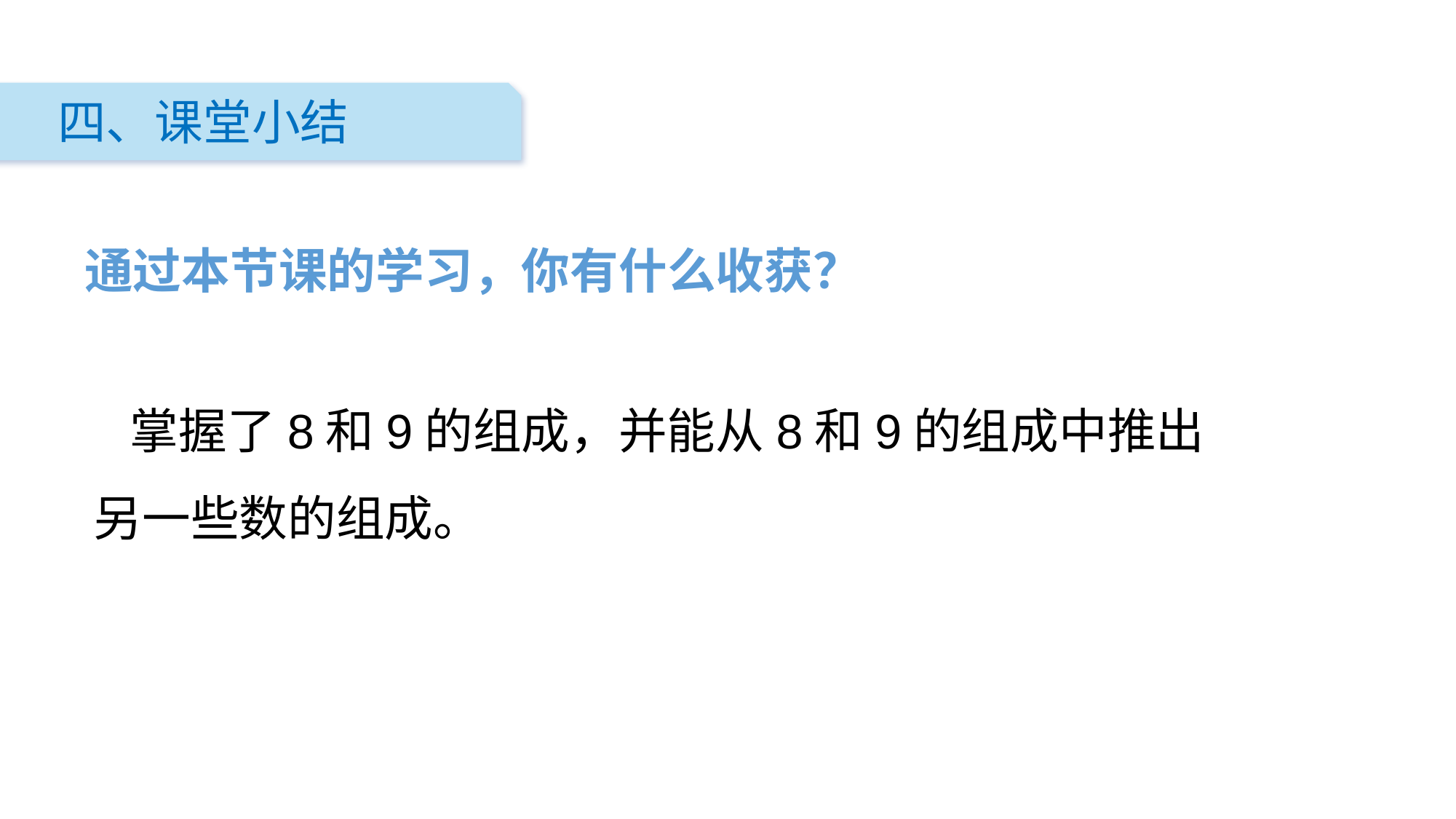

四、课堂小结
通过本节课的学习，你有什么收获？
掌握了8和9的组成，并能从8和9的组成中推出另一些数的组成。